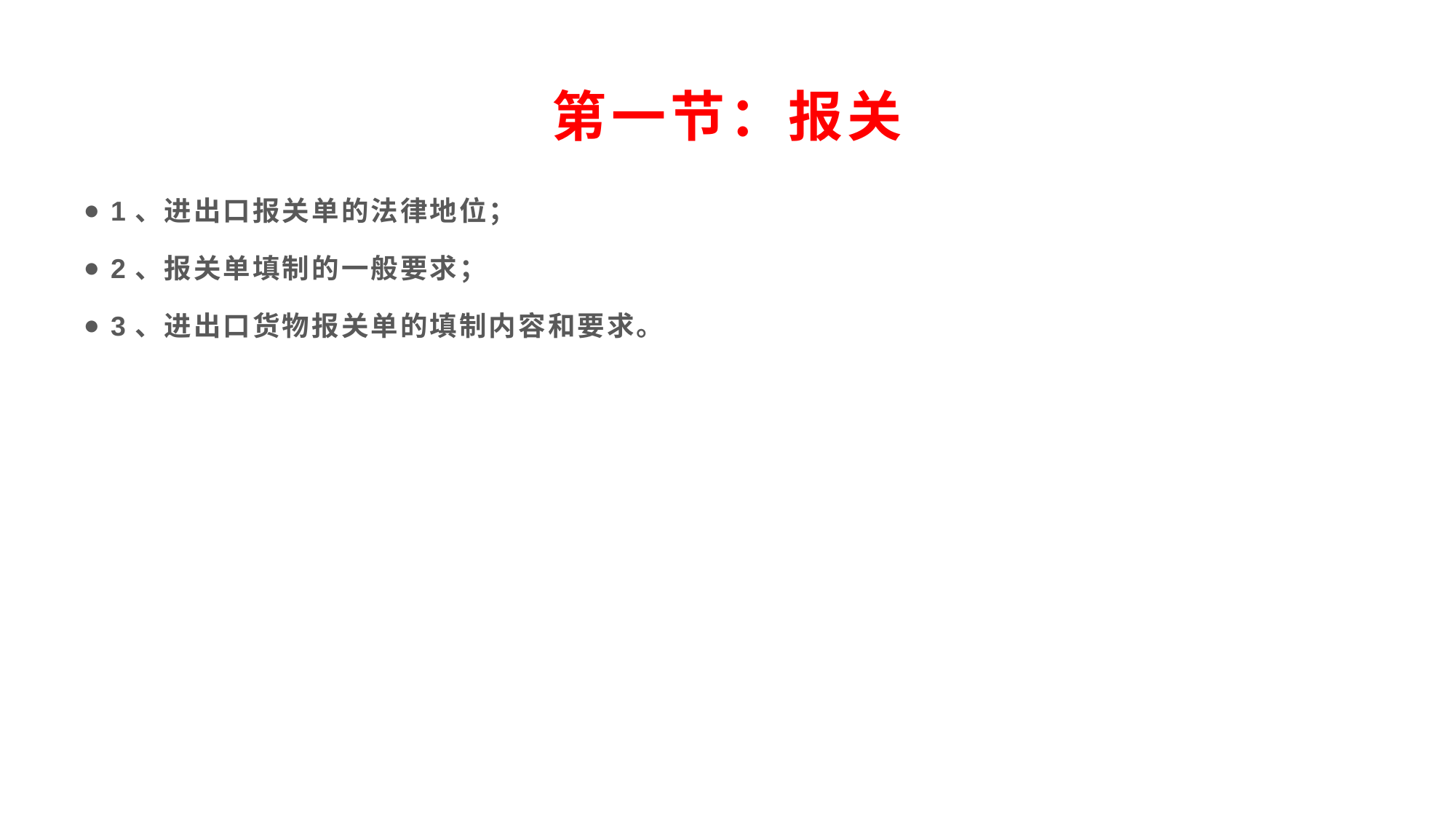

# 第一节：报关
1、进出口报关单的法律地位；
2、报关单填制的一般要求；
3、进出口货物报关单的填制内容和要求。